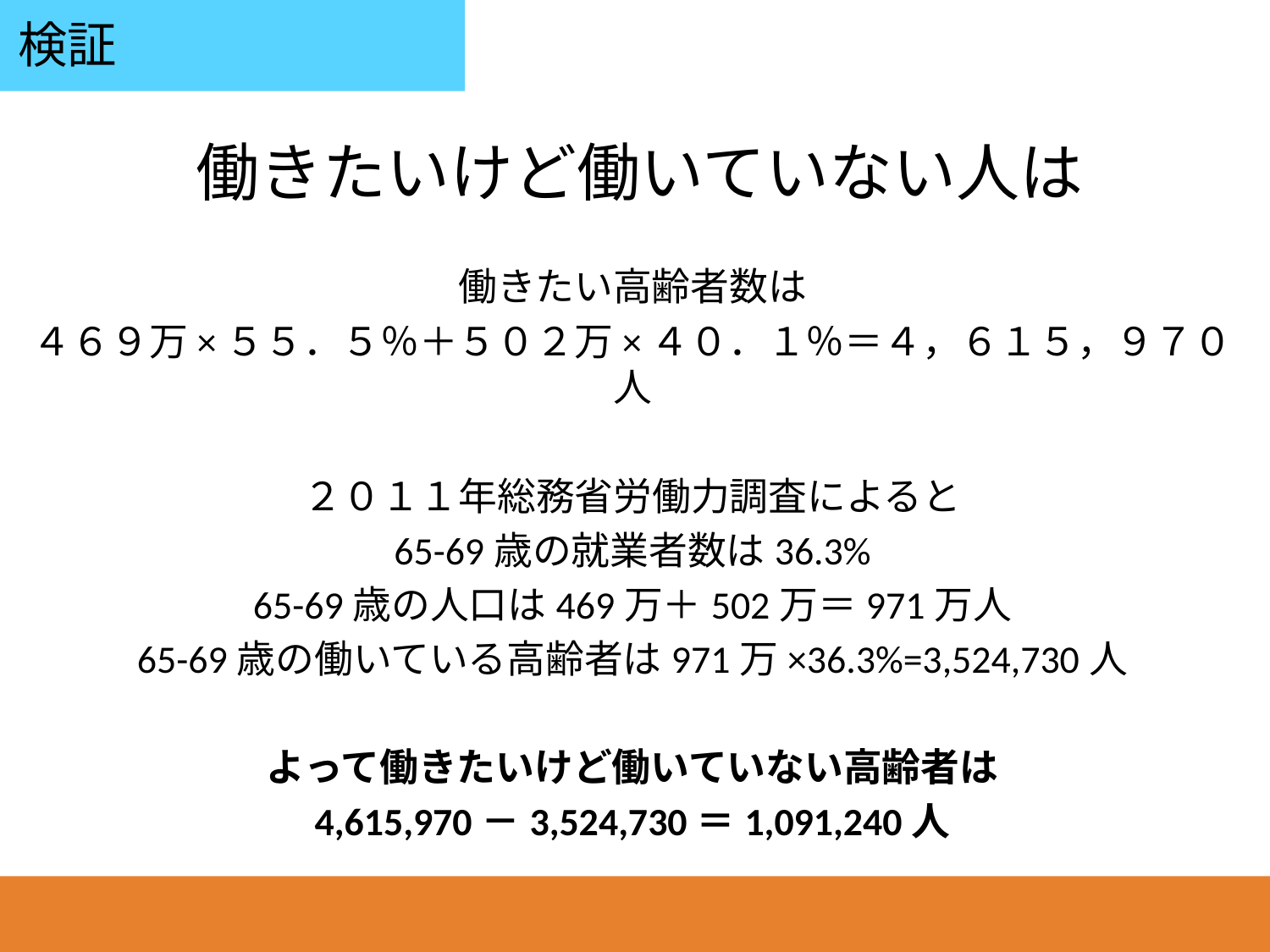

検証
働きたいけど働いていない人は
働きたい高齢者数は
４６９万×５５．５％＋５０２万×４０．１％＝４，６１５，９７０人

２０１１年総務省労働力調査によると
65-69歳の就業者数は36.3%
65-69歳の人口は469万＋502万＝971万人
65-69歳の働いている高齢者は971万×36.3%=3,524,730人

よって働きたいけど働いていない高齢者は
4,615,970－3,524,730＝1,091,240人